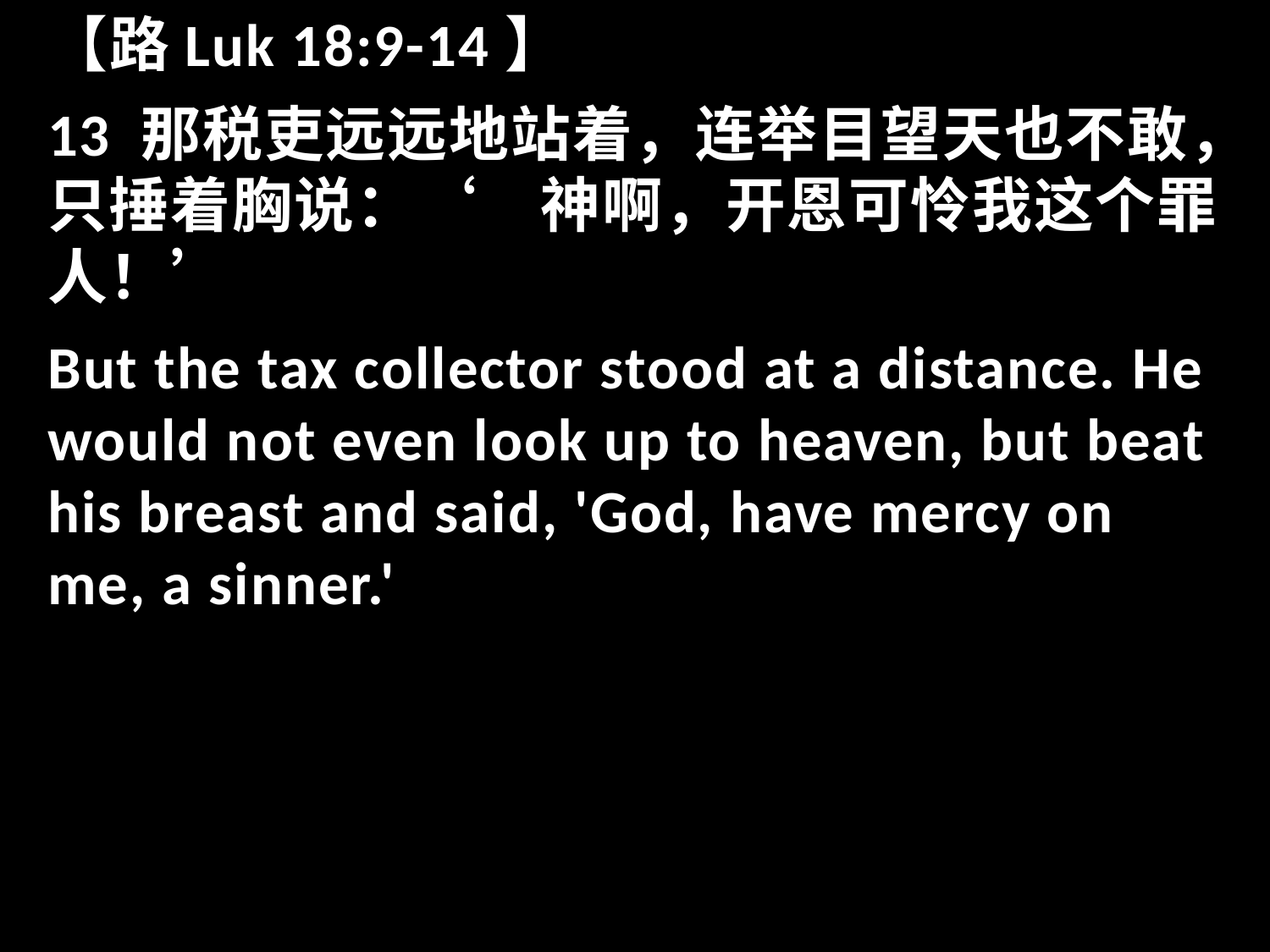

【路Luk 18:9-14】
13 那税吏远远地站着，连举目望天也不敢，只捶着胸说：‘　神啊，开恩可怜我这个罪人！’
But the tax collector stood at a distance. He would not even look up to heaven, but beat his breast and said, 'God, have mercy on me, a sinner.'